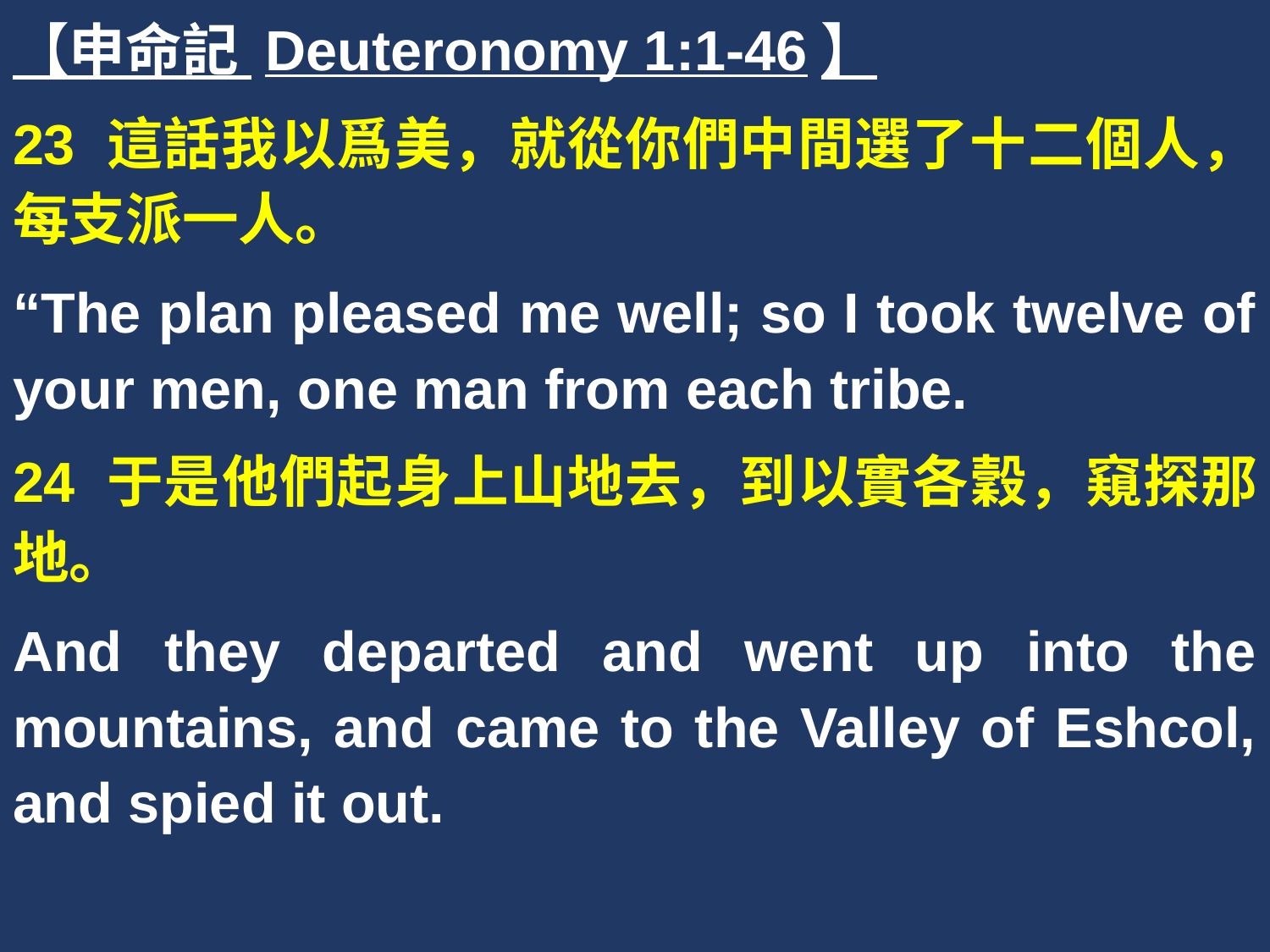

【申命記 Deuteronomy 1:1-46】
23 這話我以爲美，就從你們中間選了十二個人，每支派一人。
“The plan pleased me well; so I took twelve of your men, one man from each tribe.
24 于是他們起身上山地去，到以實各穀，窺探那地。
And they departed and went up into the mountains, and came to the Valley of Eshcol, and spied it out.